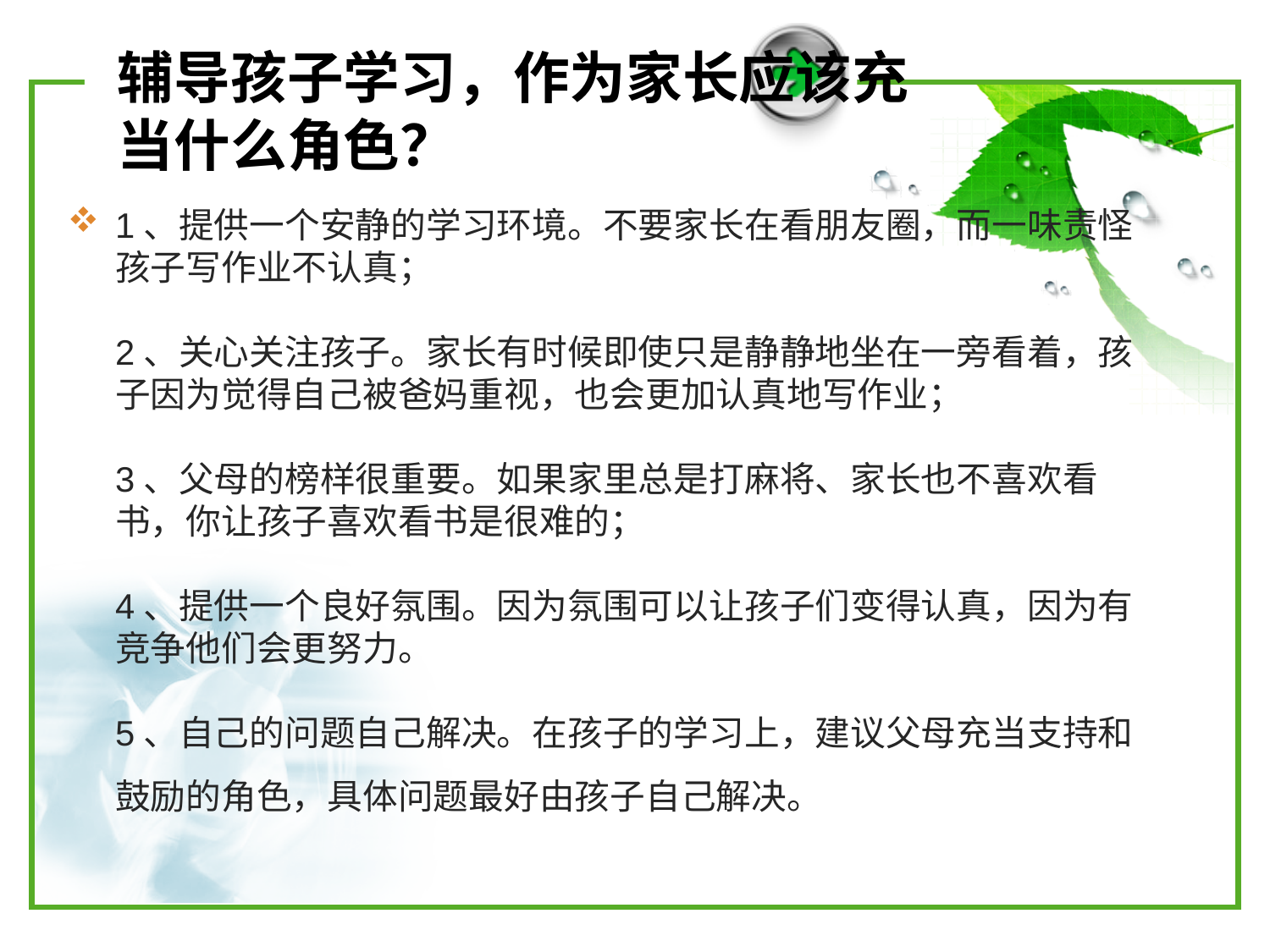

# 辅导孩子学习，作为家长应该充当什么角色？
1、提供一个安静的学习环境。不要家长在看朋友圈，而一味责怪孩子写作业不认真；
2、关心关注孩子。家长有时候即使只是静静地坐在一旁看着，孩子因为觉得自己被爸妈重视，也会更加认真地写作业；
3、父母的榜样很重要。如果家里总是打麻将、家长也不喜欢看书，你让孩子喜欢看书是很难的；
4、提供一个良好氛围。因为氛围可以让孩子们变得认真，因为有竞争他们会更努力。
5、自己的问题自己解决。在孩子的学习上，建议父母充当支持和鼓励的角色，具体问题最好由孩子自己解决。